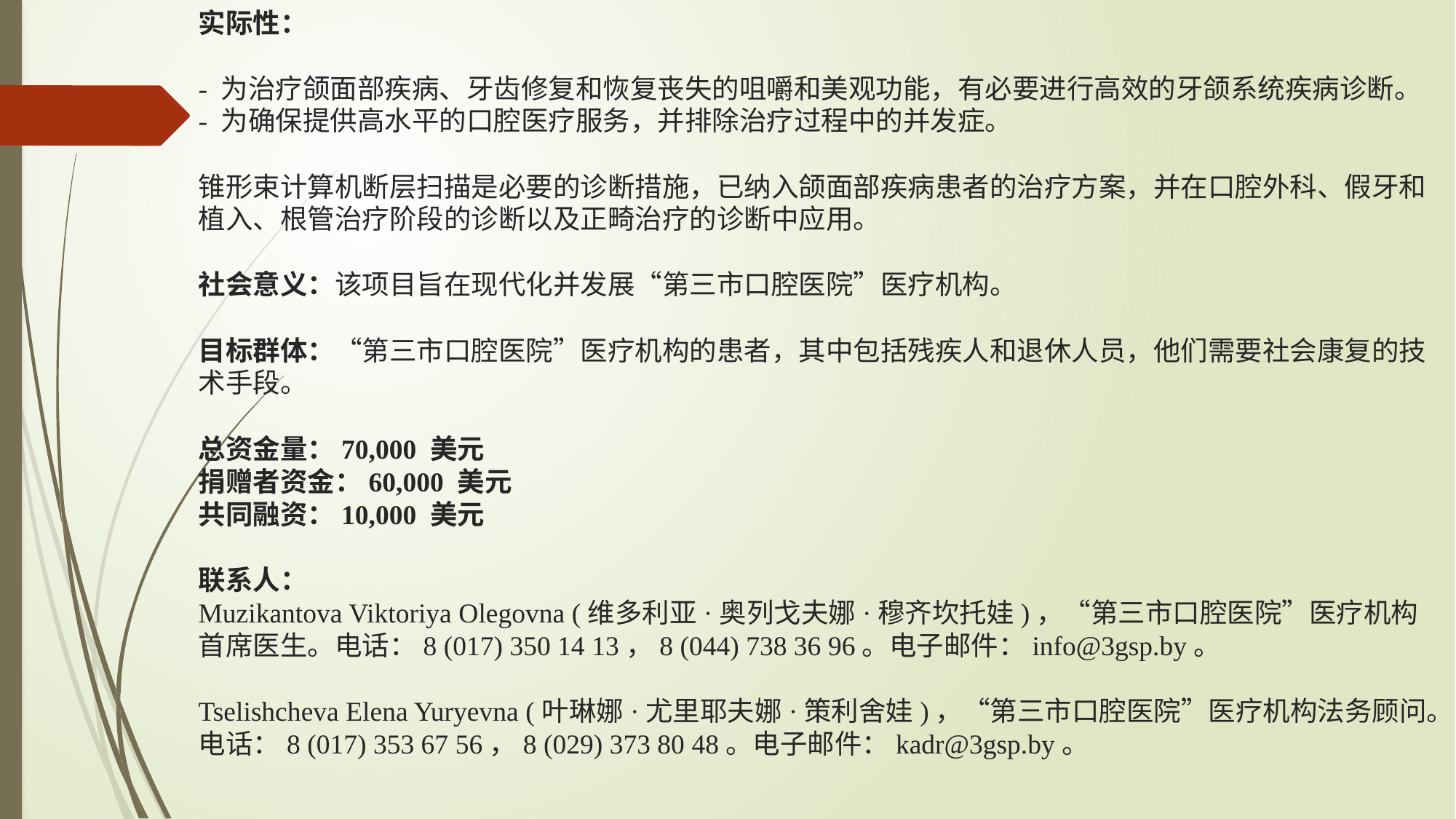

# 实际性： - 为治疗颌面部疾病、牙齿修复和恢复丧失的咀嚼和美观功能，有必要进行高效的牙颌系统疾病诊断。 - 为确保提供高水平的口腔医疗服务，并排除治疗过程中的并发症。 锥形束计算机断层扫描是必要的诊断措施，已纳入颌面部疾病患者的治疗方案，并在口腔外科、假牙和植入、根管治疗阶段的诊断以及正畸治疗的诊断中应用。 社会意义：该项目旨在现代化并发展“第三市口腔医院”医疗机构。 目标群体：“第三市口腔医院”医疗机构的患者，其中包括残疾人和退休人员，他们需要社会康复的技术手段。 总资金量：70,000 美元 捐赠者资金：60,000 美元 共同融资：10,000 美元 联系人： Muzikantova Viktoriya Olegovna (维多利亚·奥列戈夫娜·穆齐坎托娃)，“第三市口腔医院”医疗机构首席医生。电话：8 (017) 350 14 13，8 (044) 738 36 96。电子邮件：info@3gsp.by。 Tselishcheva Elena Yuryevna (叶琳娜·尤里耶夫娜·策利舍娃)，“第三市口腔医院”医疗机构法务顾问。电话：8 (017) 353 67 56，8 (029) 373 80 48。电子邮件：kadr@3gsp.by。